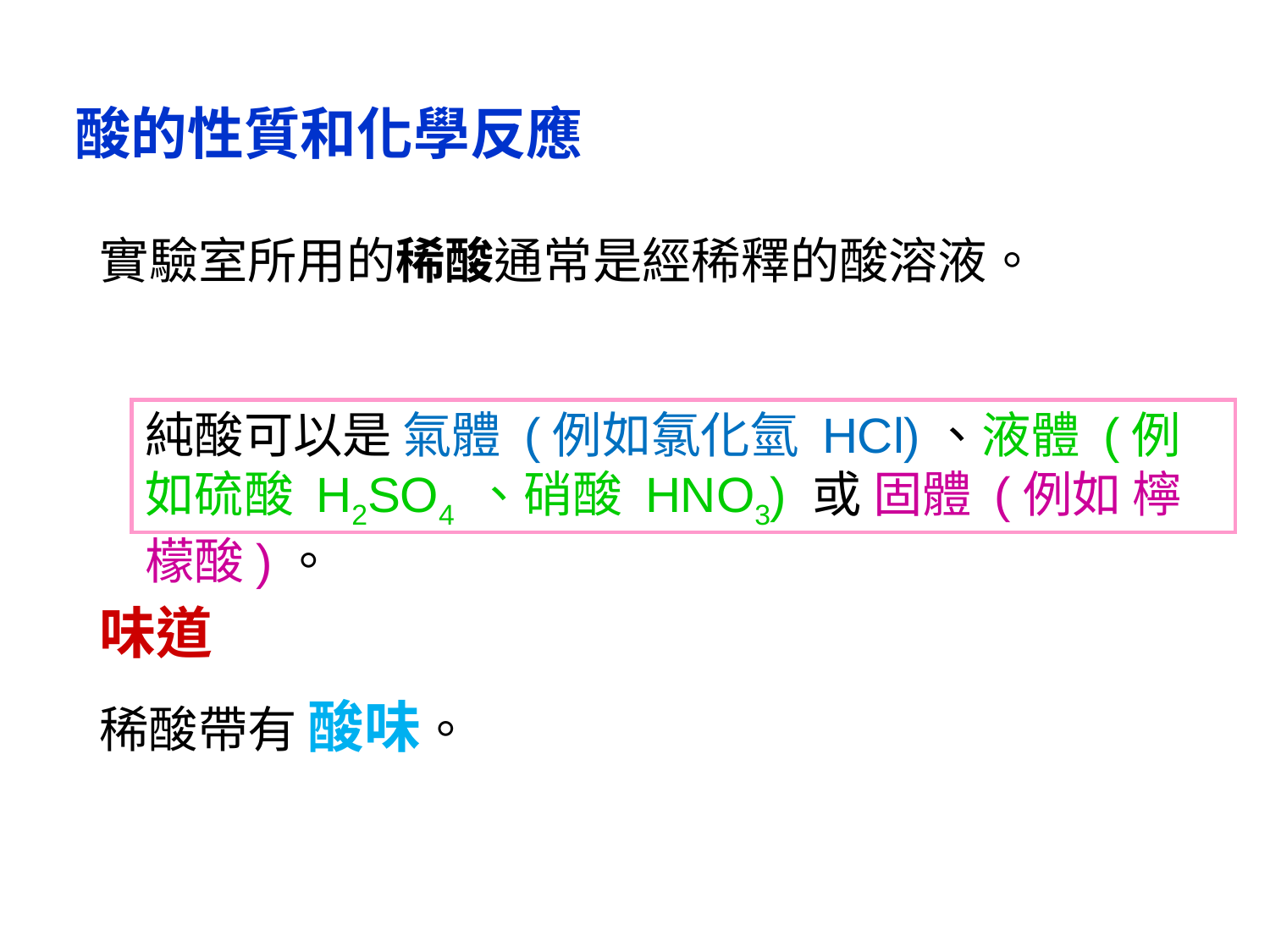

酸的性質和化學反應
實驗室所用的稀酸通常是經稀釋的酸溶液。
純酸可以是 氣體 (例如氯化氫 HCl)、液體 (例如硫酸 H2SO4 、硝酸 HNO3) 或 固體 (例如 檸檬酸)。

味道
稀酸帶有 酸味。